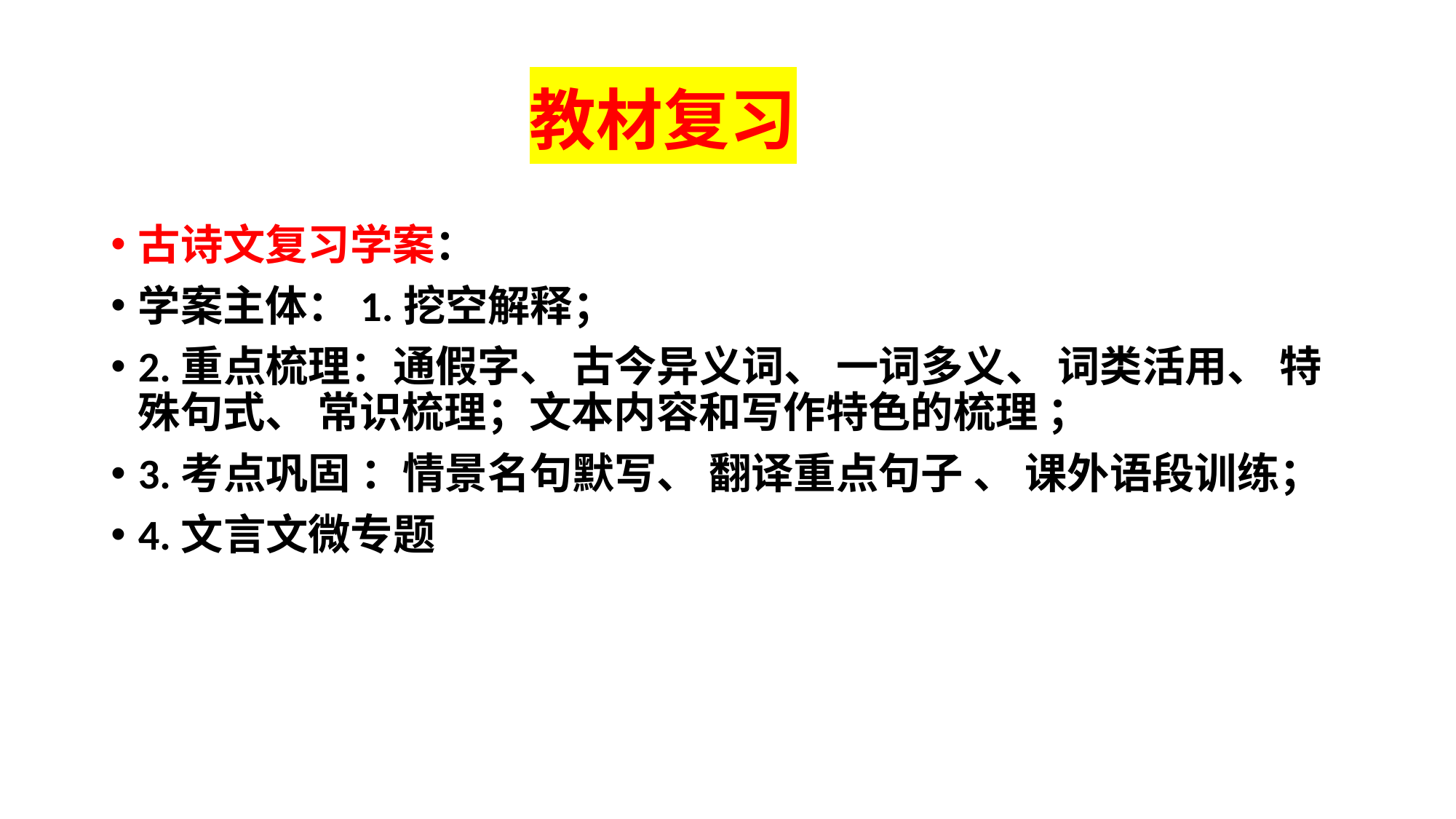

# 教材复习
古诗文复习学案：
学案主体：1.挖空解释；
2.重点梳理：通假字、 古今异义词、 一词多义、 词类活用、 特殊句式、 常识梳理；文本内容和写作特色的梳理 ；
3.考点巩固 ：情景名句默写、 翻译重点句子 、 课外语段训练；
4.文言文微专题